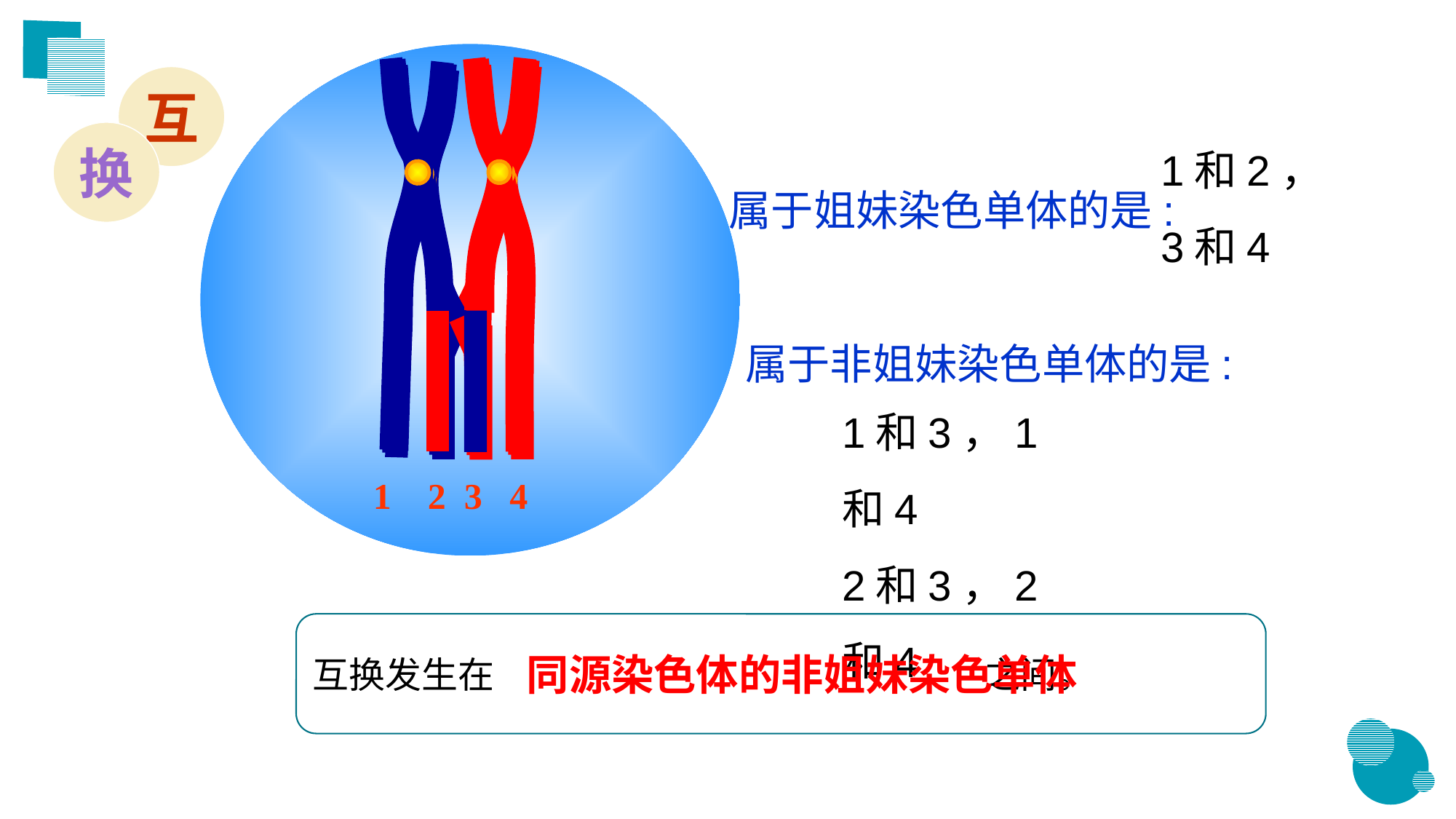

互

1和2，
3和4
换
属于姐妹染色单体的是:
属于非姐妹染色单体的是:
1和3，1和4
2和3，2和4
1    2  3   4
互换发生在                                                            之间。
同源染色体的非姐妹染色单体